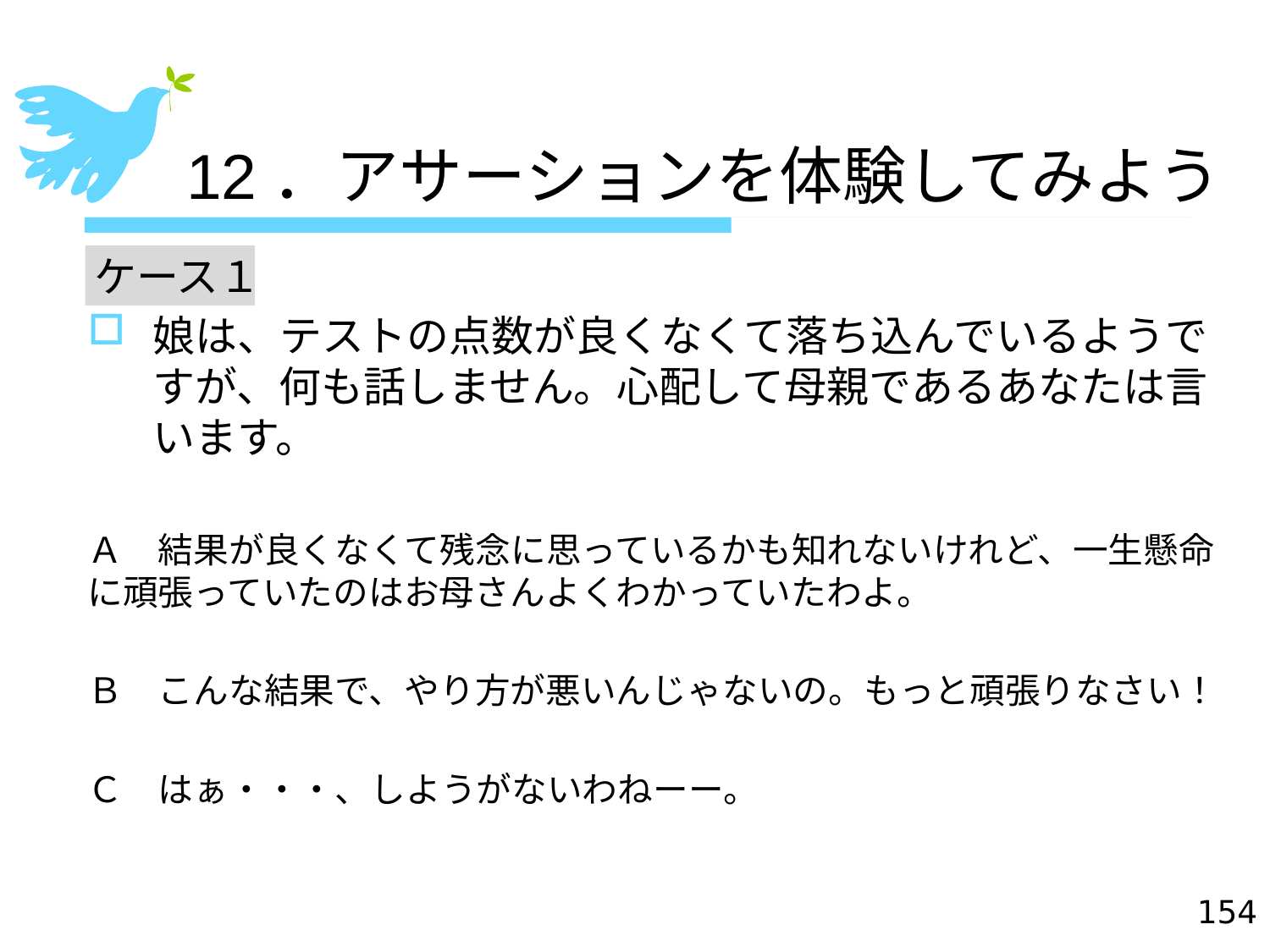

# 12．アサーションを体験してみよう
ケース１
娘は、テストの点数が良くなくて落ち込んでいるようですが、何も話しません。心配して母親であるあなたは言います。

Ａ　結果が良くなくて残念に思っているかも知れないけれど、一生懸命に頑張っていたのはお母さんよくわかっていたわよ。

Ｂ　こんな結果で、やり方が悪いんじゃないの。もっと頑張りなさい！

Ｃ　はぁ・・・、しようがないわねーー。

154